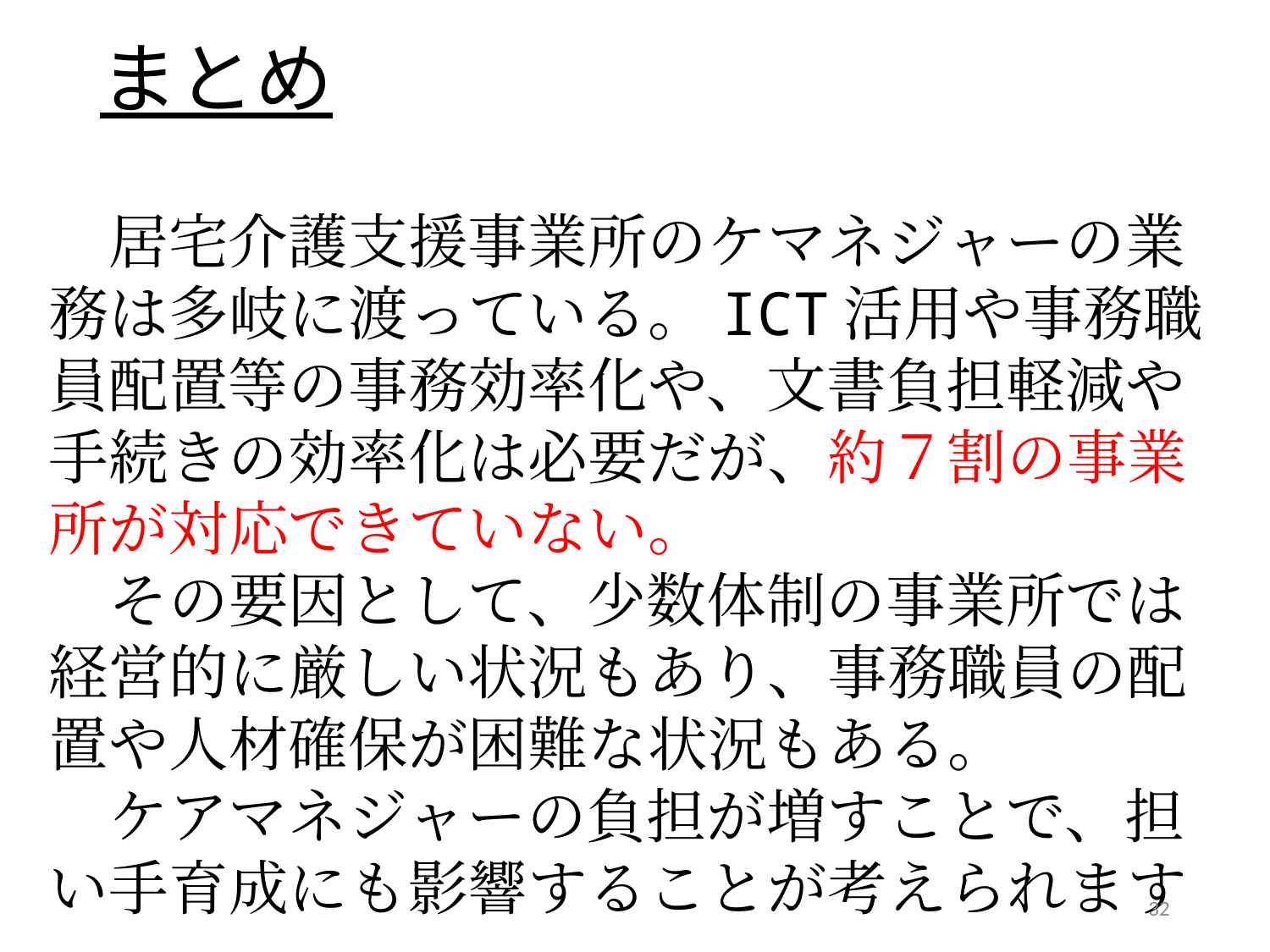

# まとめ

　居宅介護支援事業所のケマネジャーの業務は多岐に渡っている。ICT活用や事務職員配置等の事務効率化や、文書負担軽減や手続きの効率化は必要だが、約７割の事業所が対応できていない。
　その要因として、少数体制の事業所では経営的に厳しい状況もあり、事務職員の配置や人材確保が困難な状況もある。
　ケアマネジャーの負担が増すことで、担い手育成にも影響することが考えられます
32